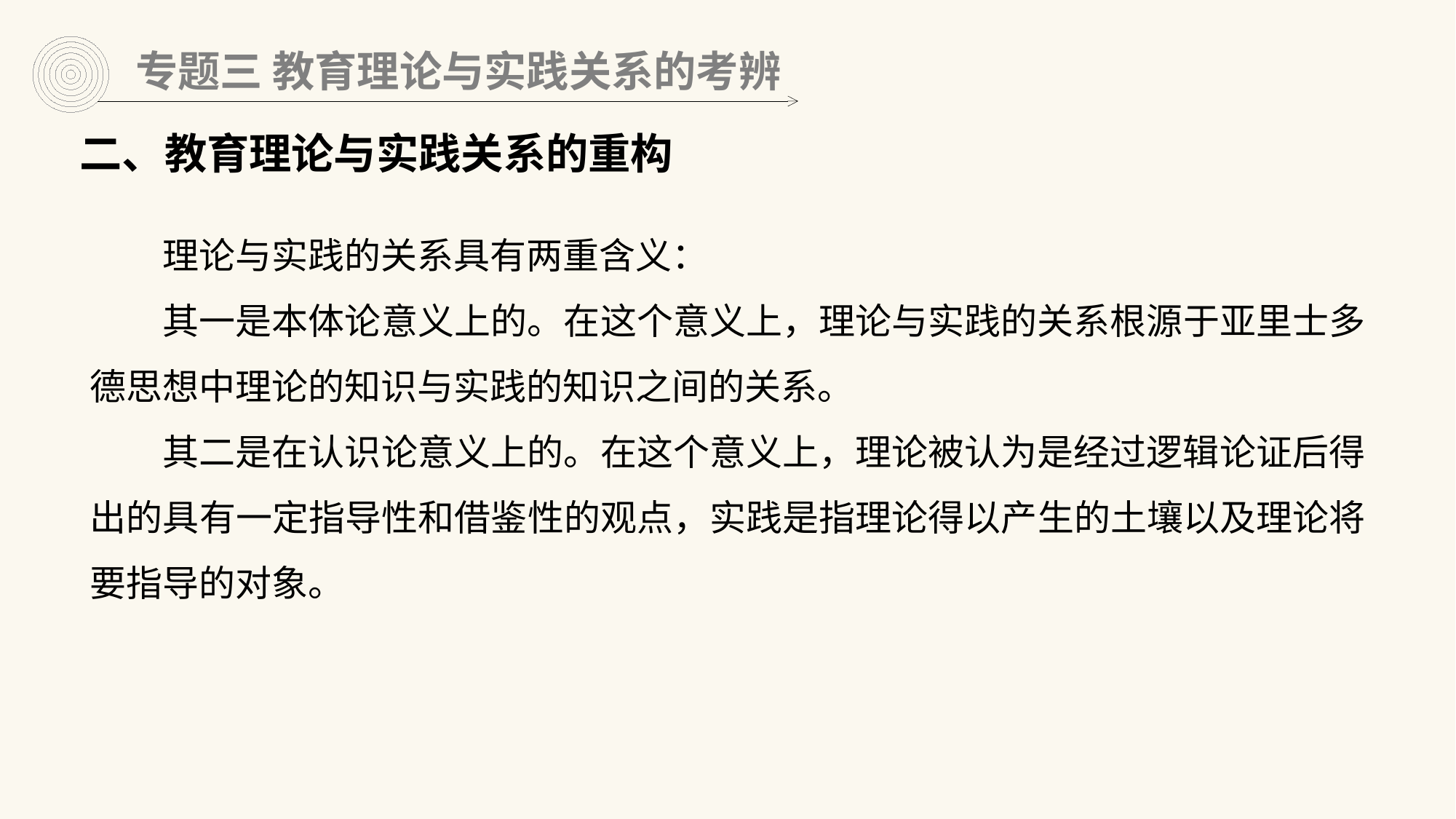

专题三 教育理论与实践关系的考辨
二、教育理论与实践关系的重构
理论与实践的关系具有两重含义：
其一是本体论意义上的。在这个意义上，理论与实践的关系根源于亚里士多德思想中理论的知识与实践的知识之间的关系。
其二是在认识论意义上的。在这个意义上，理论被认为是经过逻辑论证后得出的具有一定指导性和借鉴性的观点，实践是指理论得以产生的土壤以及理论将要指导的对象。